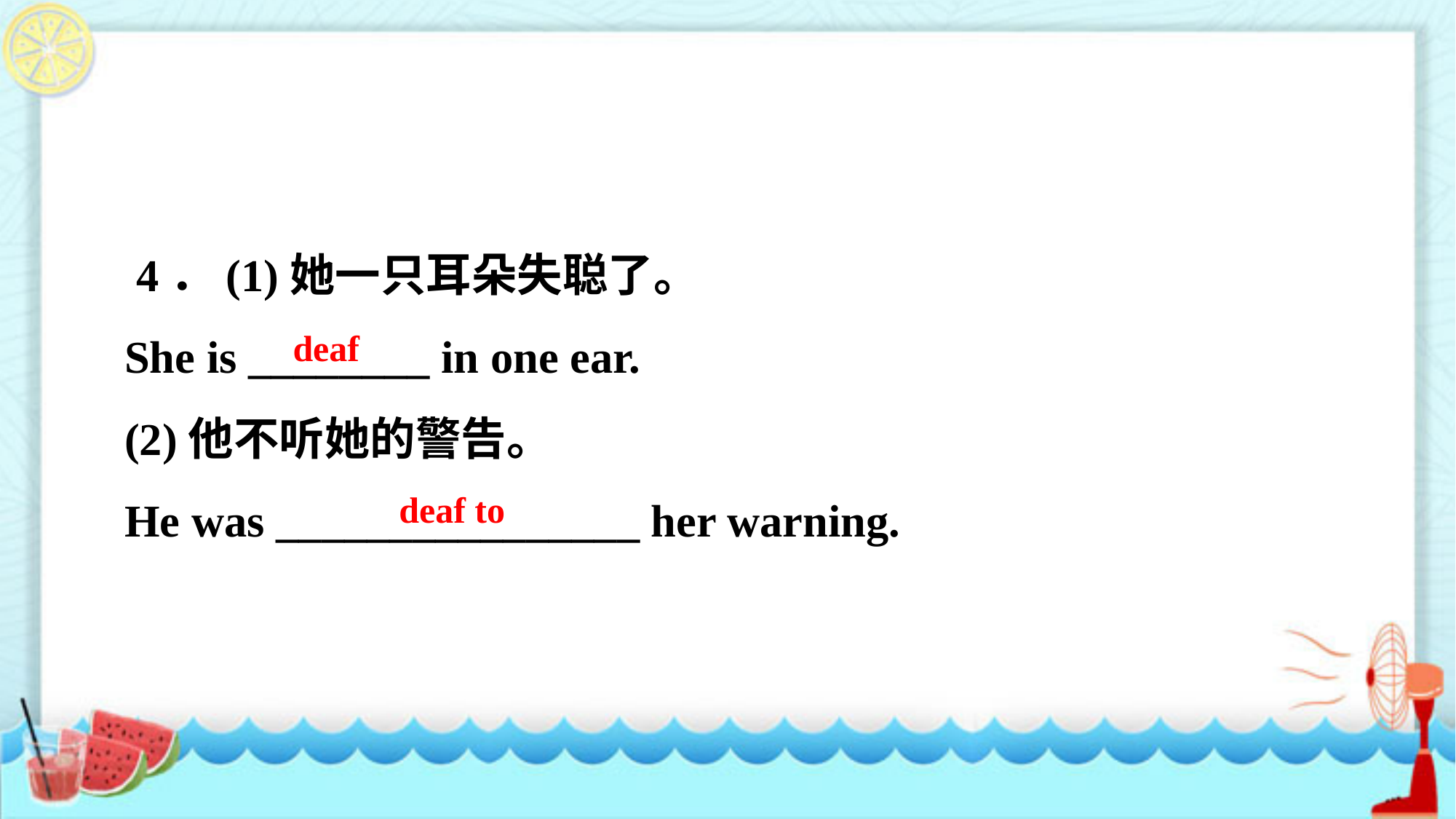

4．(1)她一只耳朵失聪了。
She is ________ in one ear.
(2)他不听她的警告。
He was ________________ her warning.
deaf
deaf to